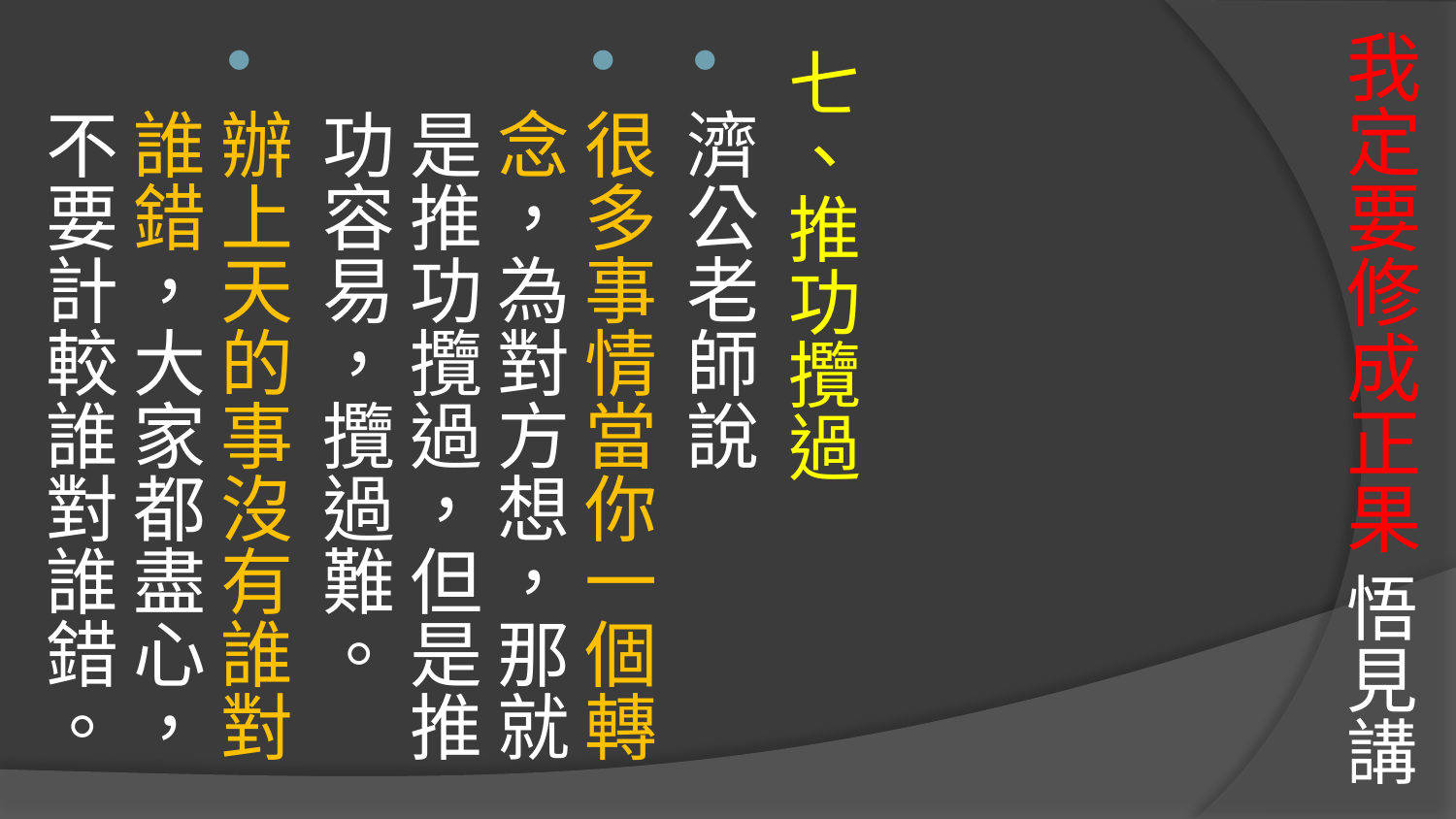

# 我定要修成正果 悟見講
七、推功攬過
濟公老師說
很多事情當你一個轉念，為對方想，那就是推功攬過，但是推功容易，攬過難。
辦上天的事沒有誰對誰錯，大家都盡心，不要計較誰對誰錯。